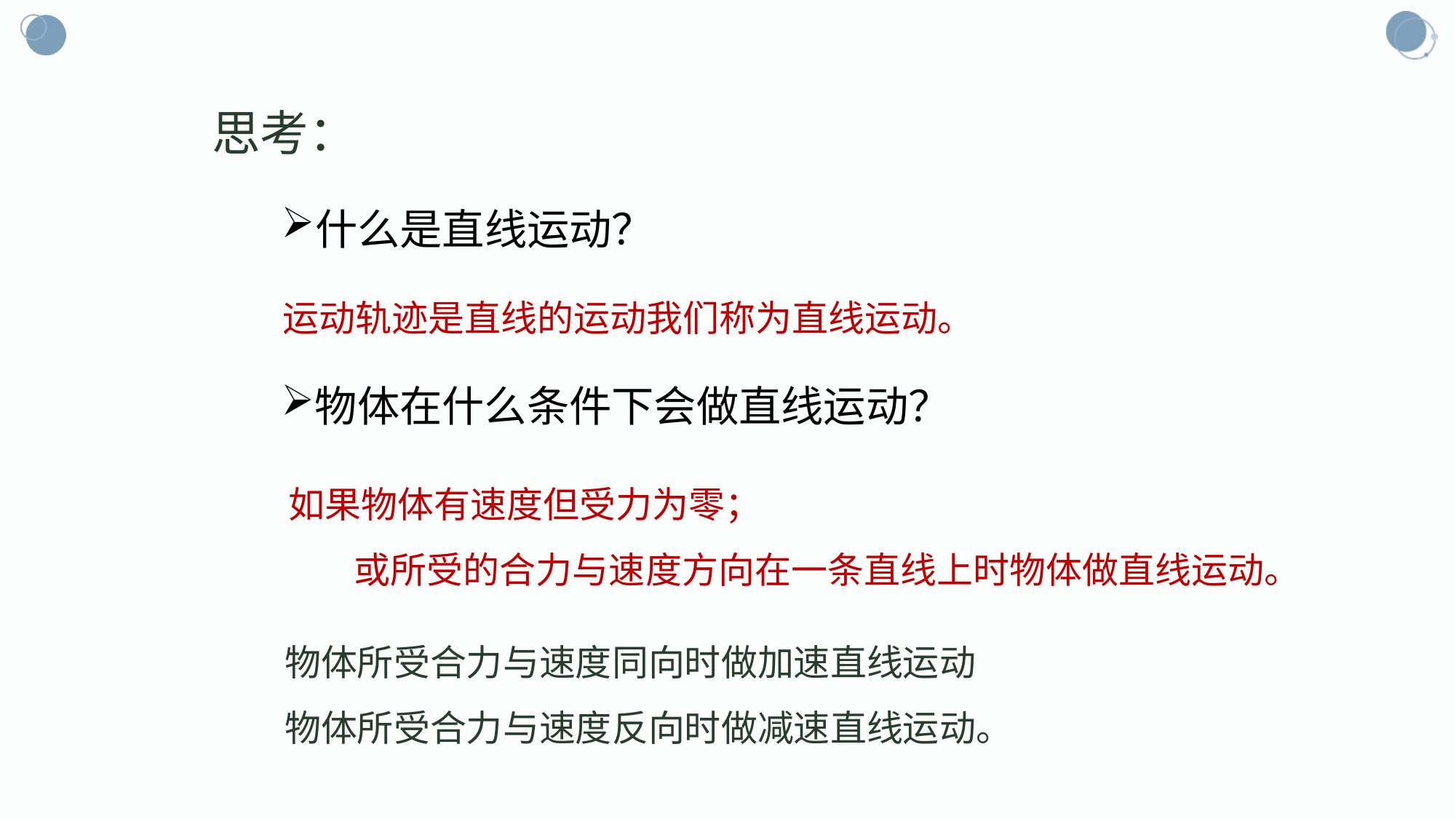

思考：
什么是直线运动？
运动轨迹是直线的运动我们称为直线运动。
物体在什么条件下会做直线运动？
如果物体有速度但受力为零；
       或所受的合力与速度方向在一条直线上时物体做直线运动。
物体所受合力与速度同向时做加速直线运动
物体所受合力与速度反向时做减速直线运动。